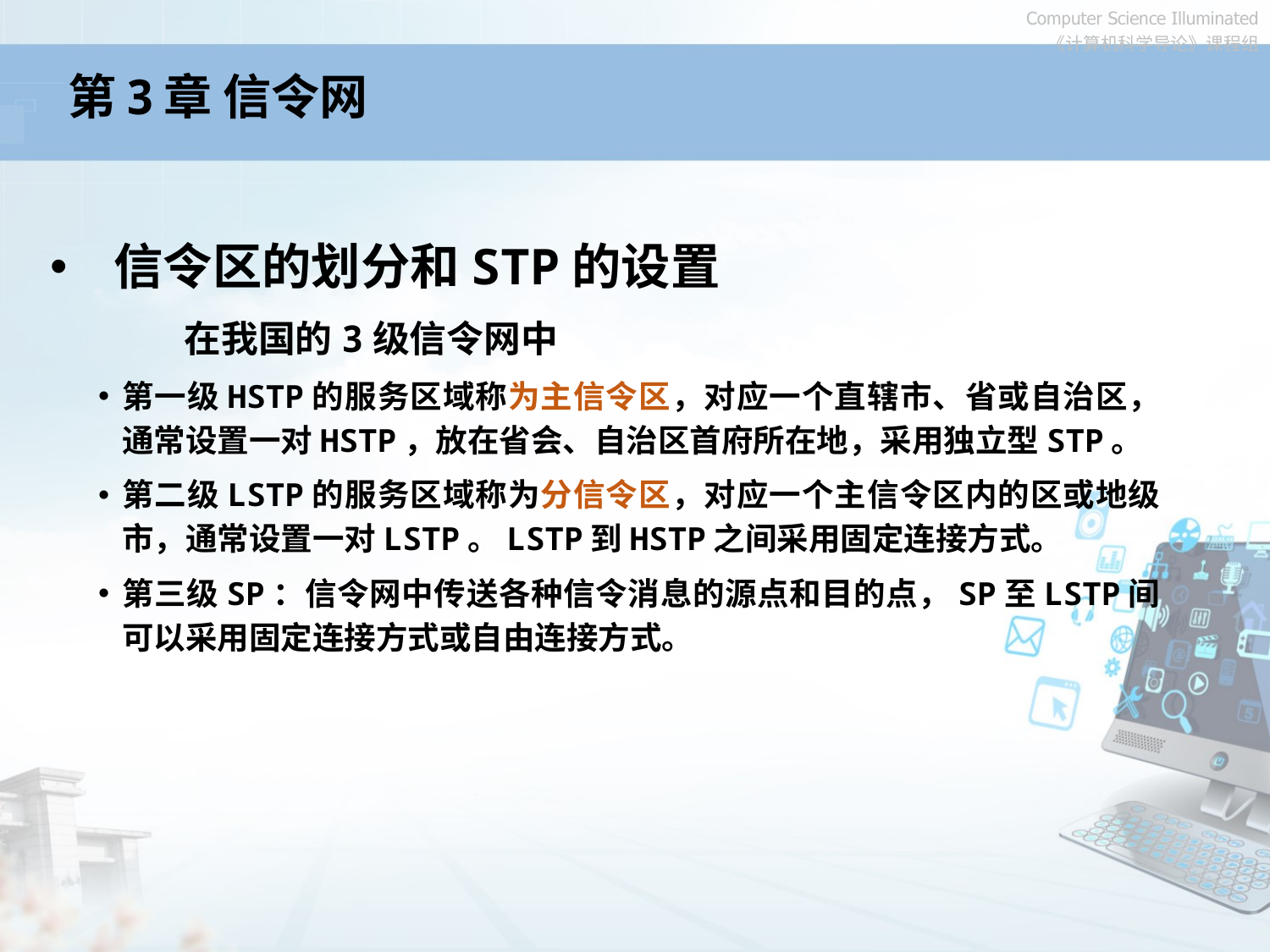

# 第3章 信令网
信令区的划分和STP的设置
                在我国的3级信令网中
第一级HSTP的服务区域称为主信令区，对应一个直辖市、省或自治区，通常设置一对HSTP，放在省会、自治区首府所在地，采用独立型STP。
第二级LSTP的服务区域称为分信令区，对应一个主信令区内的区或地级市，通常设置一对LSTP。LSTP到HSTP之间采用固定连接方式。
第三级SP：信令网中传送各种信令消息的源点和目的点，SP至LSTP间可以采用固定连接方式或自由连接方式。